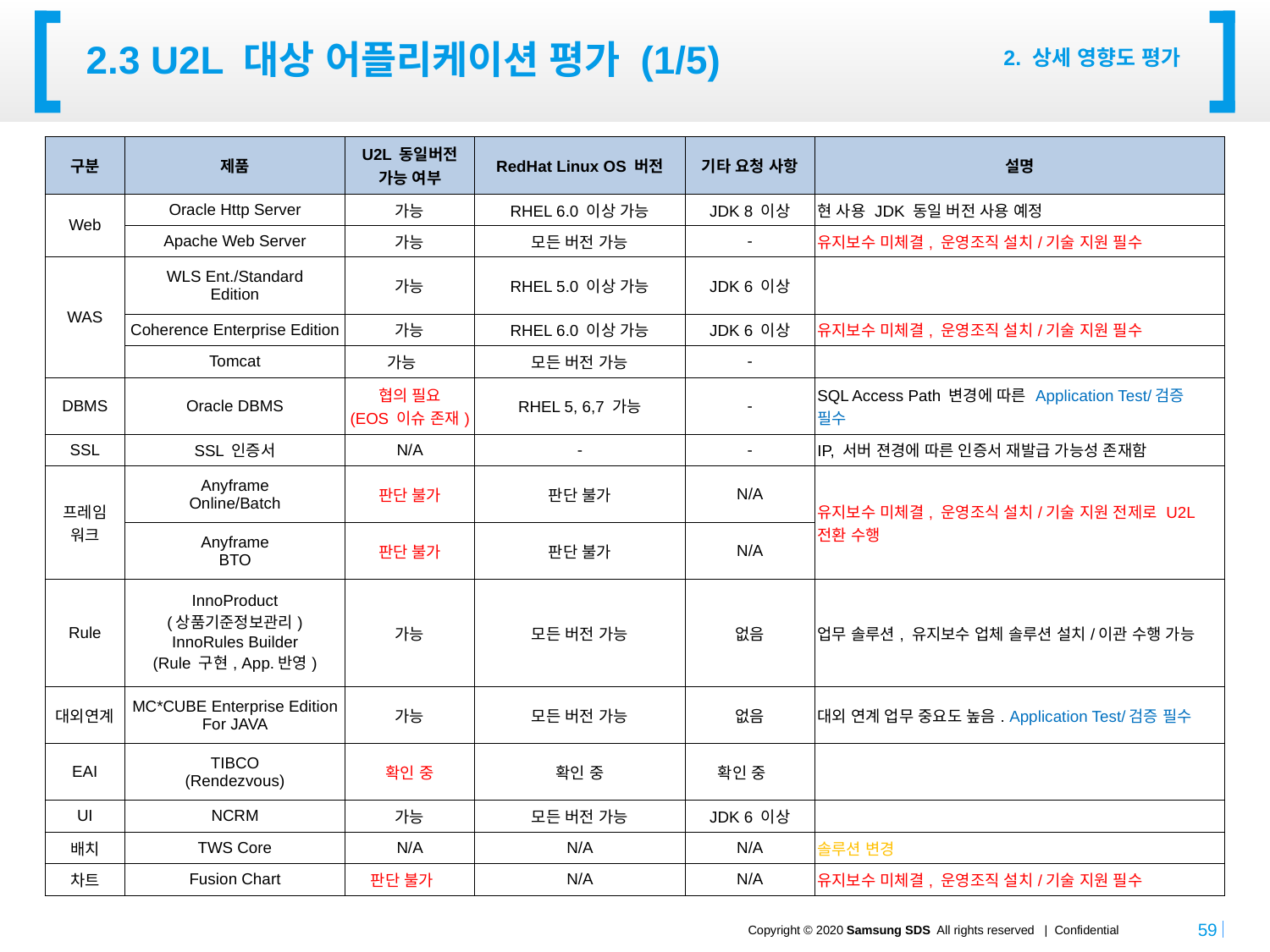

# 2.3 U2L 대상 어플리케이션 평가 (1/5)
2. 상세 영향도 평가
| 구분 | 제품 | U2L 동일버전 가능 여부 | RedHat Linux OS 버전 | 기타 요청 사항 | 설명 |
| --- | --- | --- | --- | --- | --- |
| Web | Oracle Http Server | 가능 | RHEL 6.0 이상 가능 | JDK 8 이상 | 현 사용 JDK 동일 버전 사용 예정 |
|  | Apache Web Server | 가능 | 모든 버전 가능 | - | 유지보수 미체결, 운영조직 설치/기술 지원 필수 |
| WAS | WLS Ent./Standard Edition | 가능 | RHEL 5.0 이상 가능 | JDK 6 이상 |  |
|  | Coherence Enterprise Edition | 가능 | RHEL 6.0 이상 가능 | JDK 6 이상 | 유지보수 미체결, 운영조직 설치/기술 지원 필수 |
|  | Tomcat | 가능 | 모든 버전 가능 | - |  |
| DBMS | Oracle DBMS | 협의 필요 (EOS 이슈 존재) | RHEL 5, 6,7 가능 | - | SQL Access Path 변경에 따른 Application Test/검증 필수 |
| SSL | SSL 인증서 | N/A | - | - | IP, 서버 젼경에 따른 인증서 재발급 가능성 존재함 |
| 프레임 워크 | Anyframe Online/Batch | 판단 불가 | 판단 불가 | N/A | 유지보수 미체결, 운영조식 설치/기술 지원 전제로 U2L 전환 수행 |
|  | Anyframe BTO | 판단 불가 | 판단 불가 | N/A |  |
| Rule | InnoProduct (상품기준정보관리) InnoRules Builder (Rule 구현, App.반영) | 가능 | 모든 버전 가능 | 없음 | 업무 솔루션, 유지보수 업체 솔루션 설치/이관 수행 가능 |
| 대외연계 | MC\*CUBE Enterprise Edition For JAVA | 가능 | 모든 버전 가능 | 없음 | 대외 연계 업무 중요도 높음. Application Test/검증 필수 |
| EAI | TIBCO (Rendezvous) | 확인 중 | 확인 중 | 확인 중 |  |
| UI | NCRM | 가능 | 모든 버전 가능 | JDK 6 이상 |  |
| 배치 | TWS Core | N/A | N/A | N/A | 솔루션 변경 |
| 차트 | Fusion Chart | 판단 불가 | N/A | N/A | 유지보수 미체결, 운영조직 설치/기술 지원 필수 |